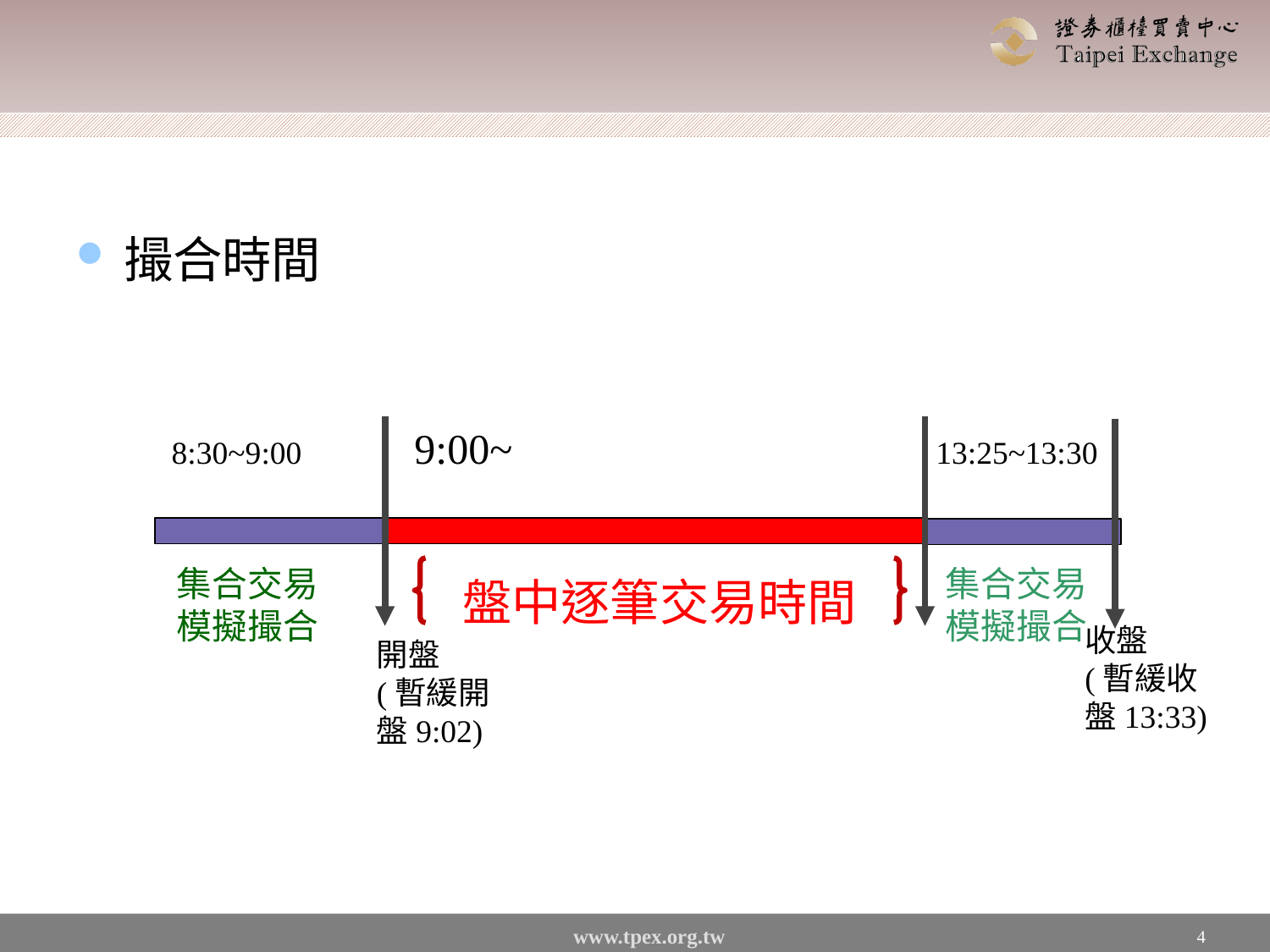

#
撮合時間

   8:30~9:00              9:00~                                        13:25~13:30

集合交易
模擬撮合
集合交易
模擬撮合
盤中逐筆交易時間
收盤
(暫緩收盤13:33)
開盤
(暫緩開盤9:02)

4